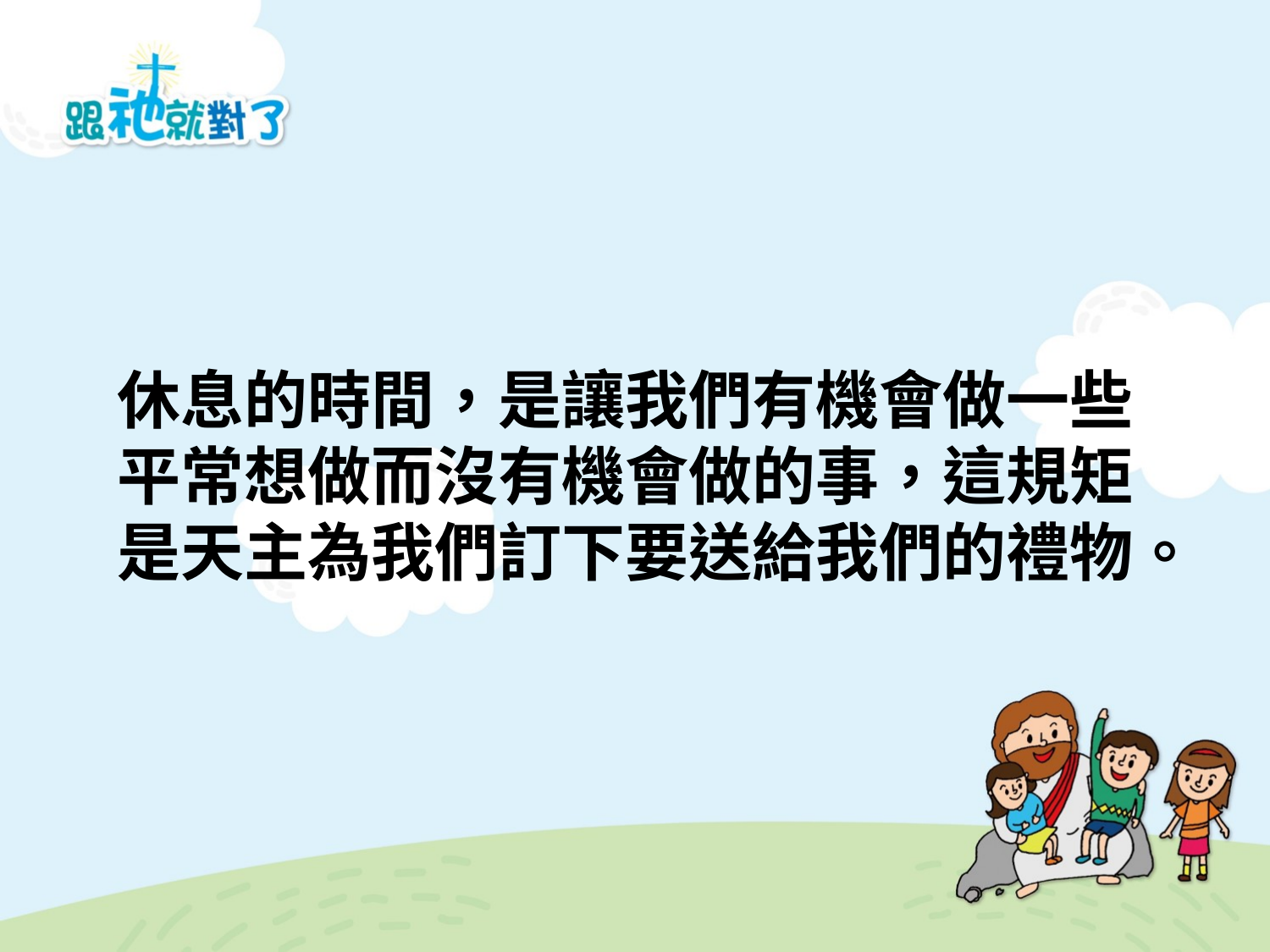

休息的時間，是讓我們有機會做一些平常想做而沒有機會做的事，這規矩是天主為我們訂下要送給我們的禮物。